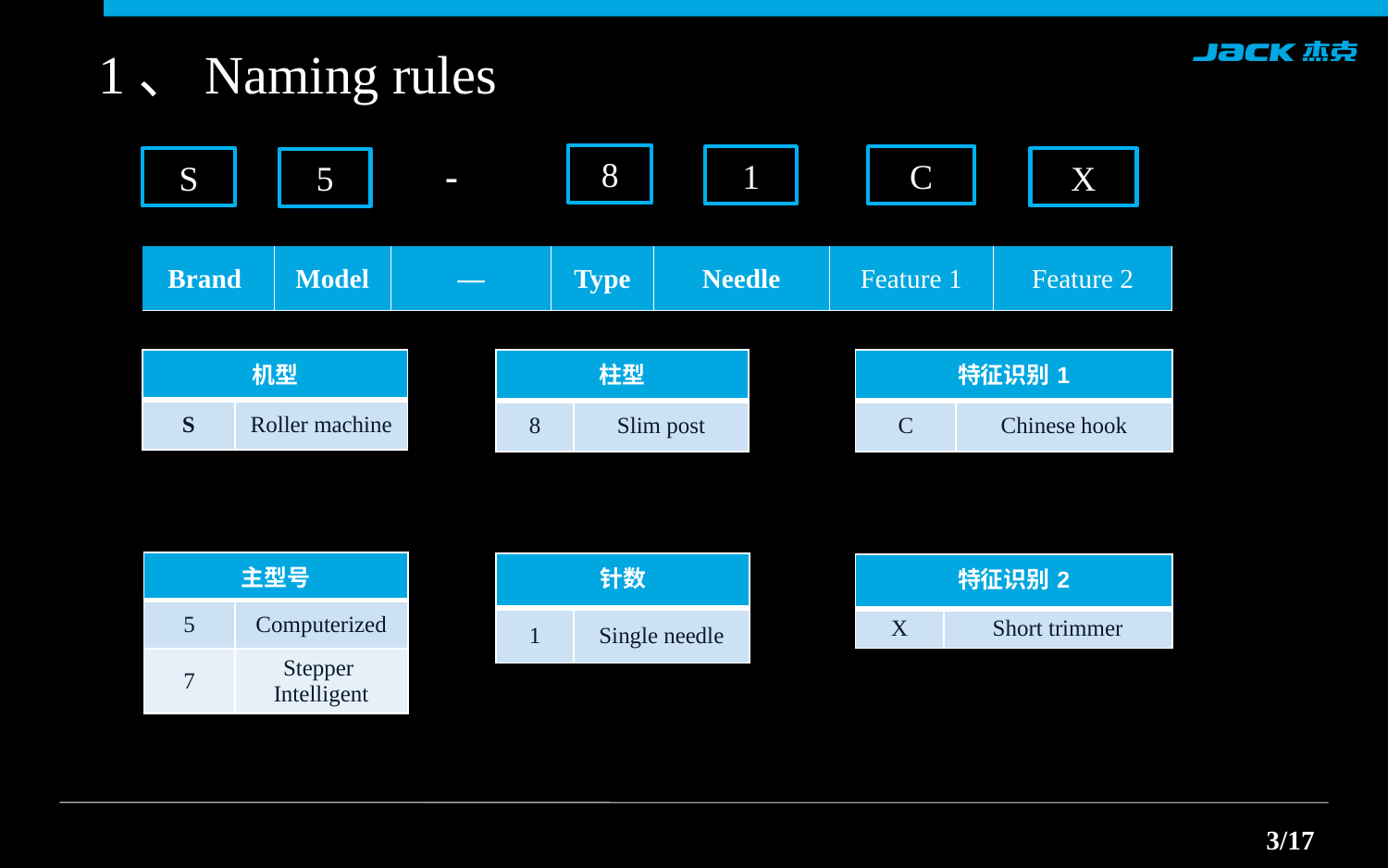

# 1、Naming rules
-
8
1
C
S
5
X
| Brand | Model | — | Type | Needle | Feature 1 | Feature 2 |
| --- | --- | --- | --- | --- | --- | --- |
| 机型 |  |
| --- | --- |
| S | Roller machine |
| 柱型 |  |
| --- | --- |
| 8 | Slim post |
| 特征识别1 |  |
| --- | --- |
| C | Chinese hook |
| 主型号 |  |
| --- | --- |
| 5 | Computerized |
| 7 | Stepper Intelligent |
| 针数 |  |
| --- | --- |
| 1 | Single needle |
| 特征识别2 |  |
| --- | --- |
| X | Short trimmer |